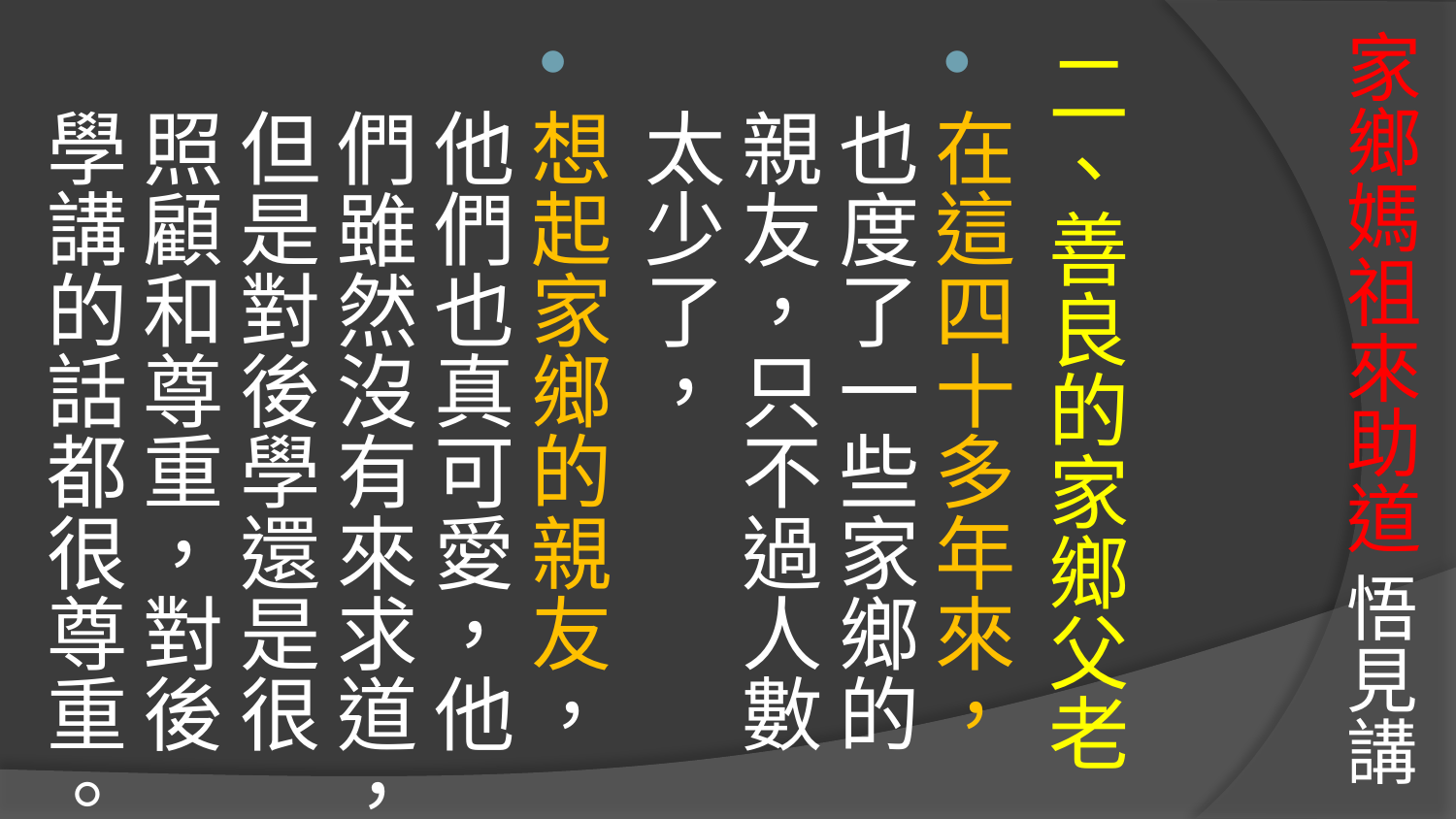

# 家鄉媽祖來助道 悟見講
二、善良的家鄉父老
在這四十多年來，也度了一些家鄉的親友，只不過人數太少了，
想起家鄉的親友，他們也真可愛，他們雖然沒有來求道，但是對後學還是很照顧和尊重，對後學講的話都很尊重。